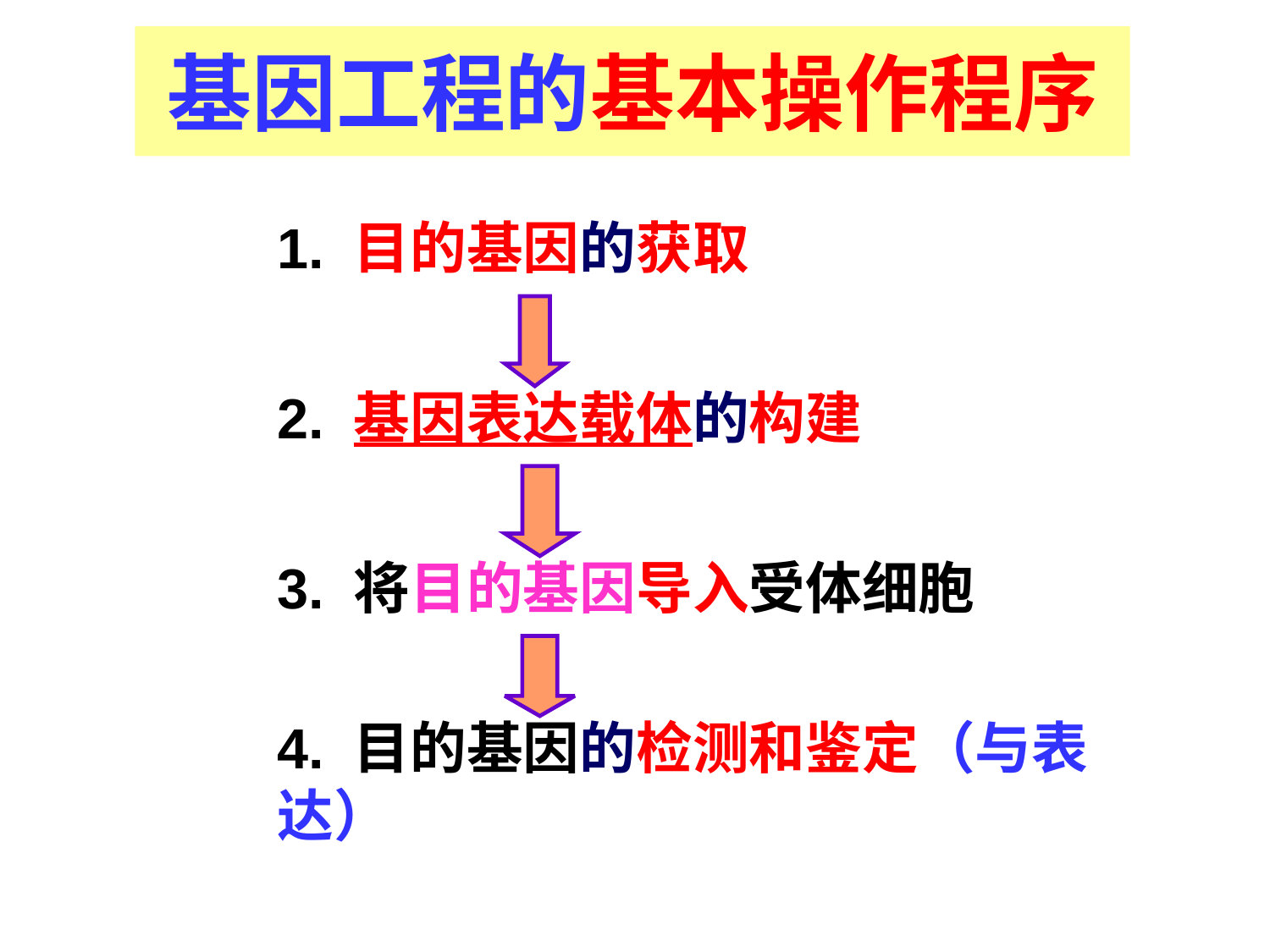

基因工程的基本操作程序
1. 目的基因的获取

2. 基因表达载体的构建

3. 将目的基因导入受体细胞

4. 目的基因的检测和鉴定（与表达）